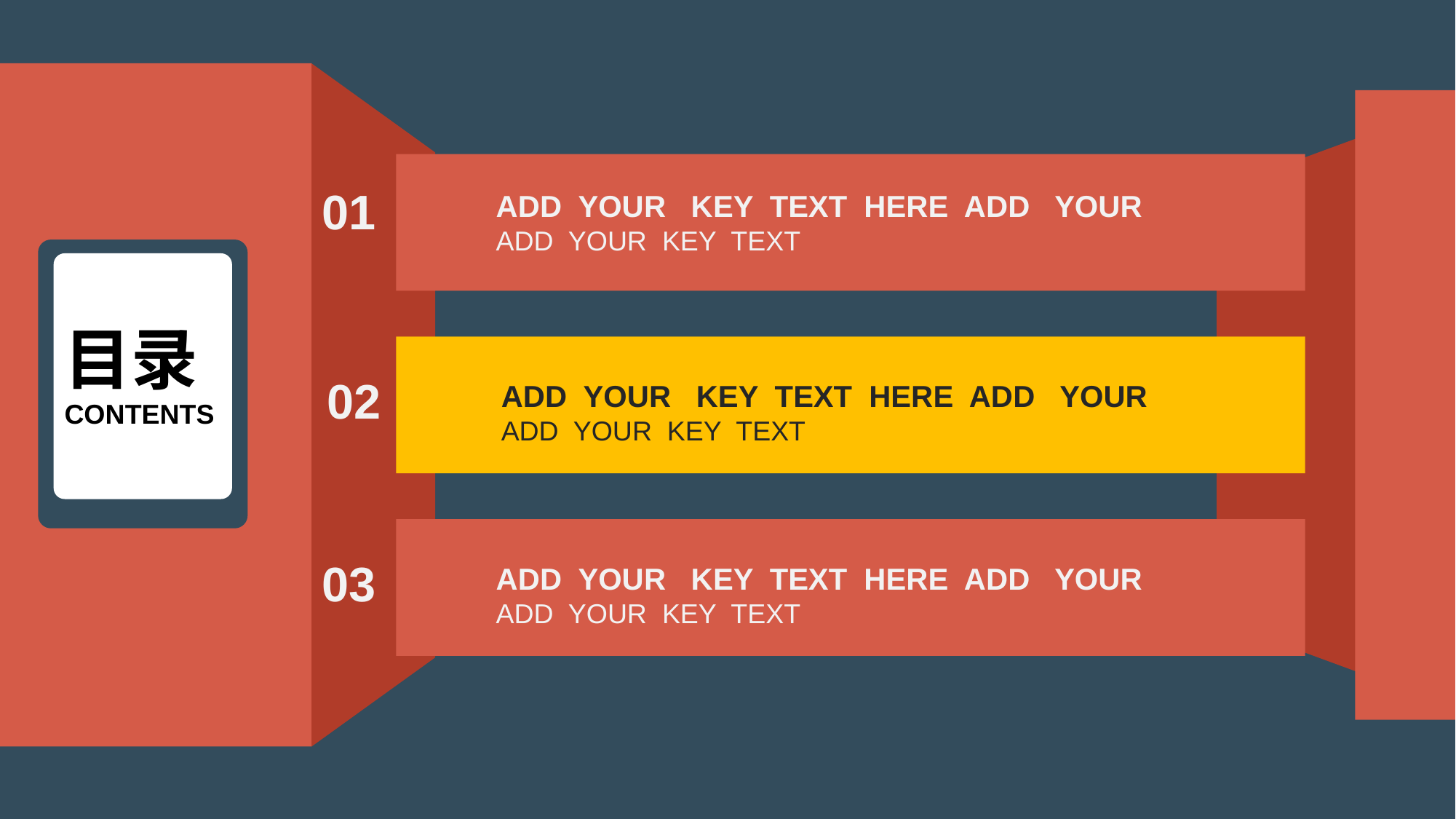

01
ADD  YOUR   KEY  TEXT  HERE  ADD   YOUR
ADD  YOUR  KEY  TEXT

目录
CONTENTS
02
ADD  YOUR   KEY  TEXT  HERE  ADD   YOUR
ADD  YOUR  KEY  TEXT
03
ADD  YOUR   KEY  TEXT  HERE  ADD   YOUR
ADD  YOUR  KEY  TEXT